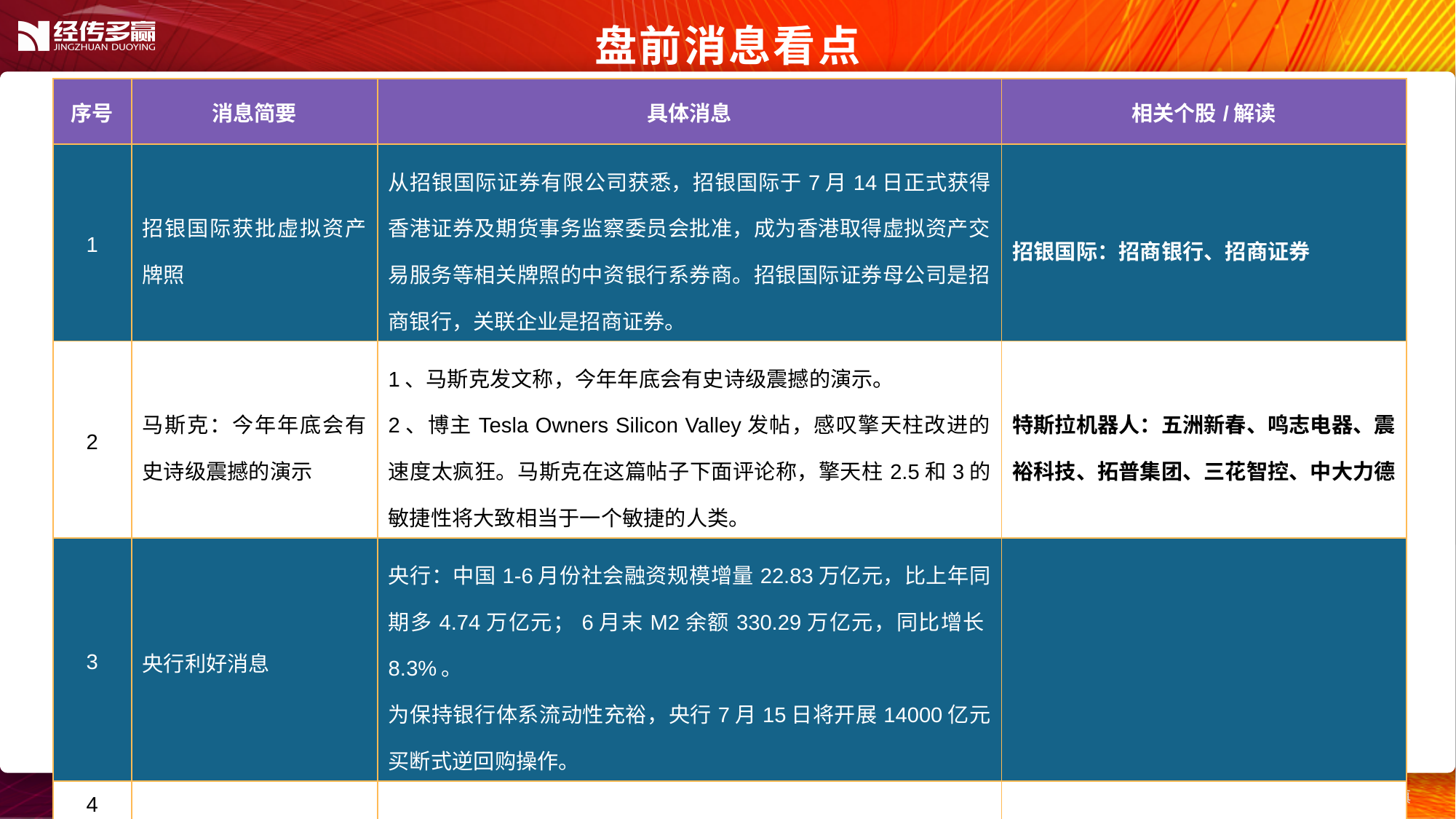

盘前消息看点
| 序号 | 消息简要 | 具体消息 | 相关个股/解读 |
| --- | --- | --- | --- |
| 1 | 招银国际获批虚拟资产牌照 | 从招银国际证券有限公司获悉，招银国际于7月14日正式获得香港证券及期货事务监察委员会批准，成为香港取得虚拟资产交易服务等相关牌照的中资银行系券商。招银国际证券母公司是招商银行，关联企业是招商证券。 | 招银国际：招商银行、招商证券 |
| 2 | 马斯克：今年年底会有史诗级震撼的演示 | 1、马斯克发文称，今年年底会有史诗级震撼的演示。 2、博主Tesla Owners Silicon Valley发帖，感叹擎天柱改进的速度太疯狂。马斯克在这篇帖子下面评论称，擎天柱2.5和3的敏捷性将大致相当于一个敏捷的人类。 | 特斯拉机器人：五洲新春、鸣志电器、震裕科技、拓普集团、三花智控、中大力德 |
| 3 | 央行利好消息 | 央行：中国1-6月份社会融资规模增量22.83万亿元，比上年同期多4.74万亿元；6月末M2余额330.29万亿元，同比增长8.3%。 为保持银行体系流动性充裕，央行7月15日将开展14000亿元买断式逆回购操作。 |  |
| 4 |  |  |  |
| 5 |  |  |  |